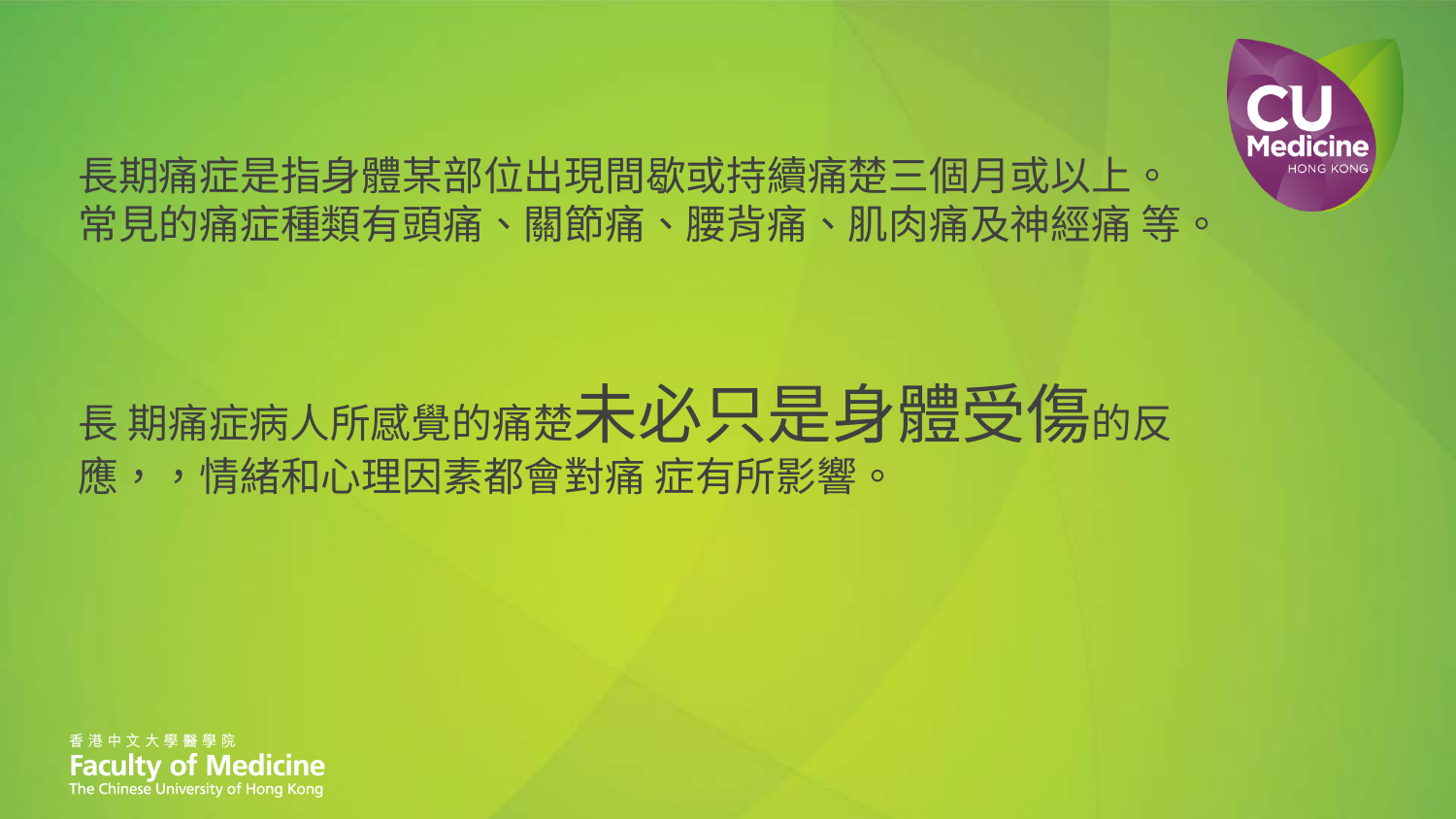

長期痛症是指身體某部位出現間歇或持續痛楚三個月或以上。常見的痛症種類有頭痛、關節痛、腰背痛、肌肉痛及神經痛 等。

長 期痛症病人所感覺的痛楚未必只是身體受傷的反應，，情緒和心理因素都會對痛 症有所影響。
#